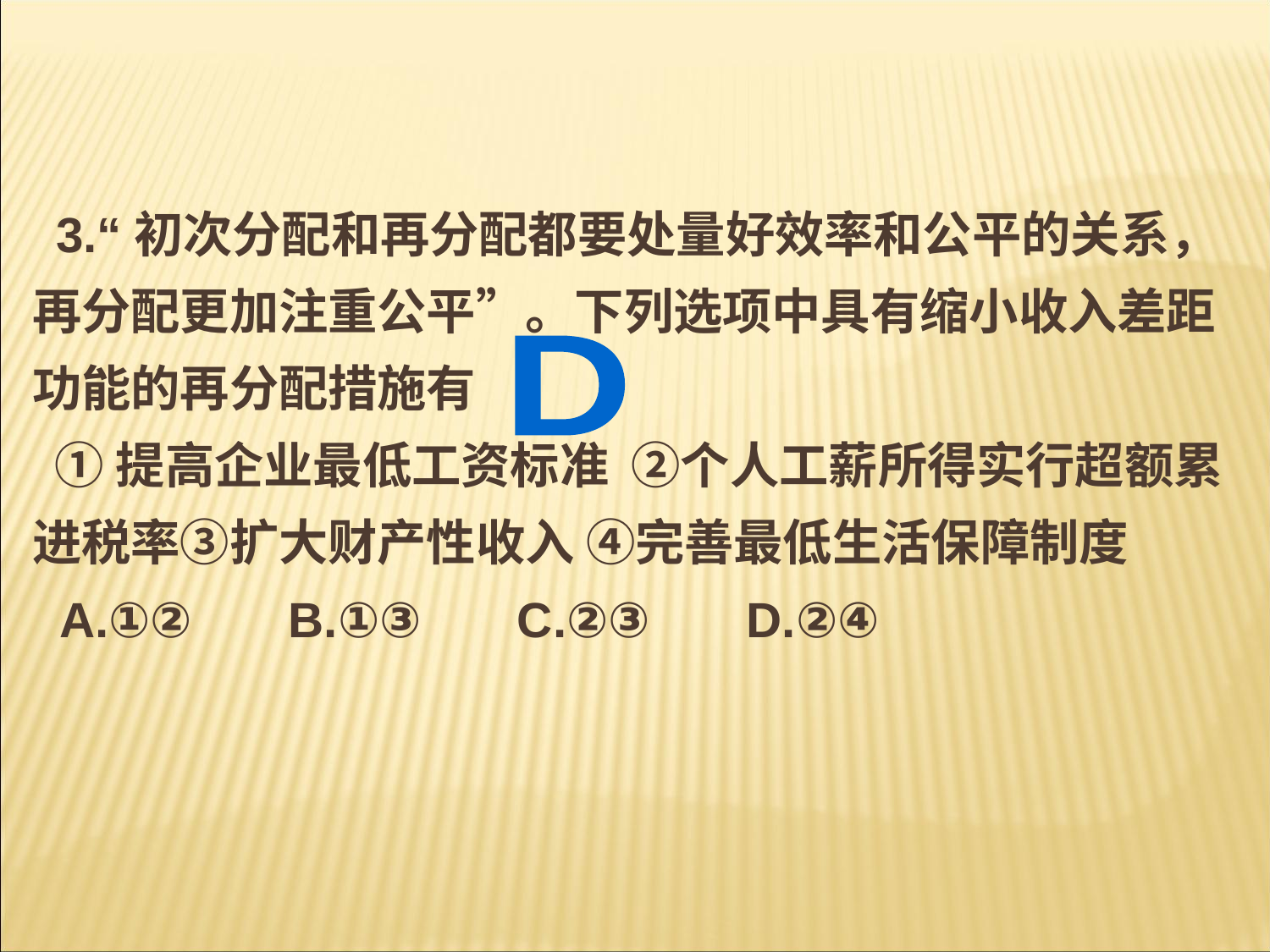

3.“初次分配和再分配都要处量好效率和公平的关系，再分配更加注重公平”。下列选项中具有缩小收入差距功能的再分配措施有
  ①提高企业最低工资标准  ②个人工薪所得实行超额累进税率③扩大财产性收入 ④完善最低生活保障制度
  A.①②       B.①③       C.②③       D.②④
D